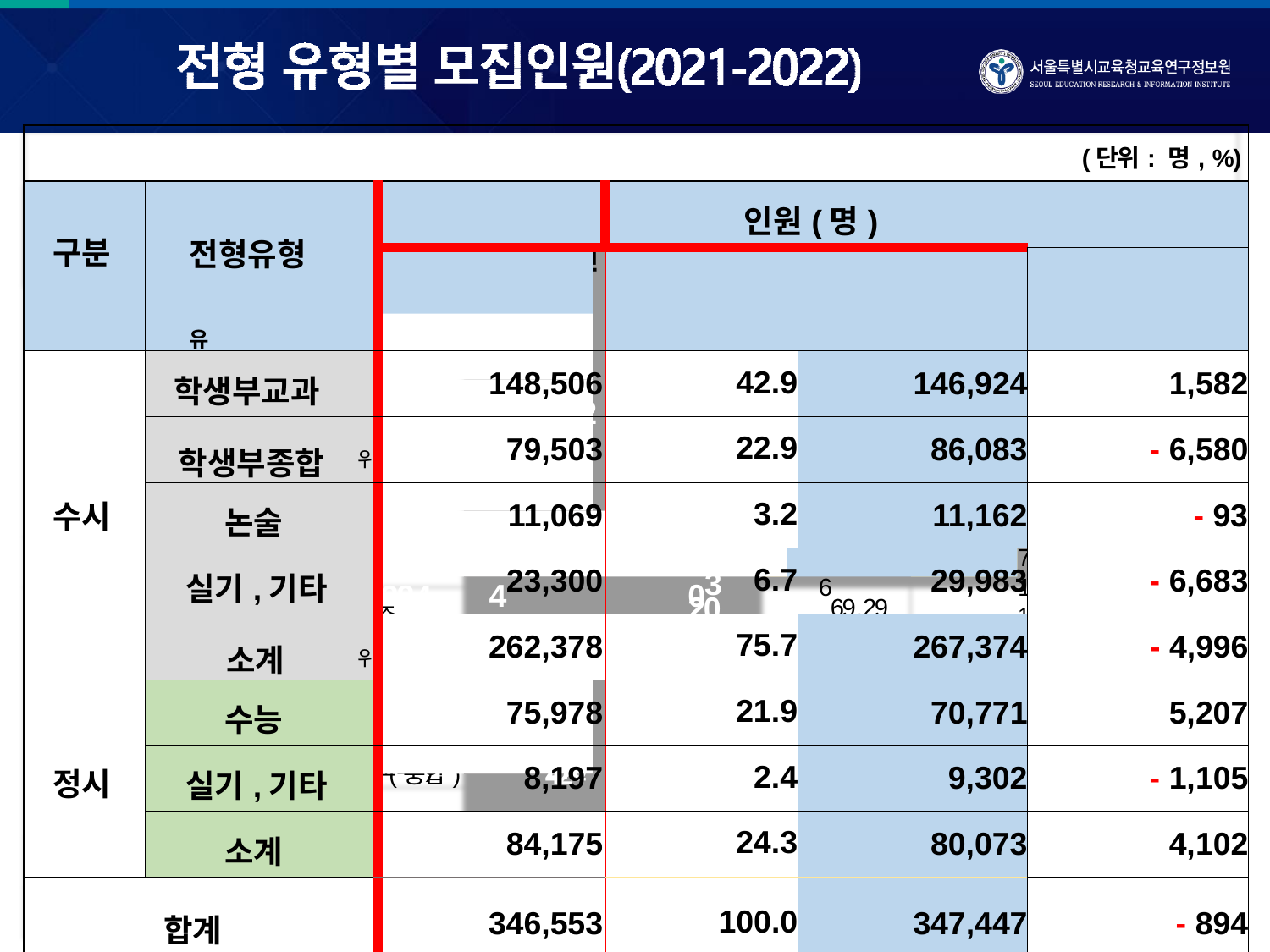

| (단위: 명, %) |  |  |  |  |  |
| --- | --- | --- | --- | --- | --- |
| 구분 | 전형유형 유 |  | 인원(명) |  |  |
|  |  |  |  |  |  |
| 수시 | 학생부교과 | 148,506 | 42.9 | 146,924 | 1,582 |
|  | 학생부종합 위 | 79,503 | 22.9 | 86,083 | - 6,580 |
|  | 논술 | 11,069 | 3.2 | 11,162 | - 93 |
|  | 실기,기타 | 23,300 | 6.7 | 29,983 | - 6,683 |
|  | 소계 위 | 262,378 | 75.7 | 267,374 | - 4,996 |
| 정시 | 수능 | 75,978 | 21.9 | 70,771 | 5,207 |
|  | 실기,기타 | 8,197 | 2.4 | 9,302 | - 1,105 |
|  | 소계 | 84,175 | 24.3 | 80,073 | 4,102 |
| 합계 |  | 346,553 | 100.0 | 347,447 | - 894 |
2021학년도(A)	2020학년도(B)	증감현황(C)
형	(C)=(A)-(B)
구
분	전형

학생부위
모집인
주(교과)	146,924
원	비율
42.3
모집인원	비율
147,345

42.4	-421

주(종합)	86,083
24.8
24.4	915
학생부위
85,168
주	11,162
3.2
수
시	논술
12,146
3.5	-984

적위주	18,821
외국민)	4,384
5.4
1.3
실기/실
기타(재
19,377
4,740
5.6	-556
1.4	-356

267,374
77.0
소계
268,776
77.3	-1,402
주	70,771
20.4
19.9	1,480
수능
69,291
적위주	8,356
(교과)	270
2.4
0.1
실기/실
시	학생부
8,968
281
2.6	-612
0.1	-11

정

주(종합)	424
0.1
학생부위
436
0.1	-12
외국민)	252
0.0
기타(재
114
0.0	138
80,073
347,447
23.0
100.0
소계
합계
79,090
347,866	1
22.7	963
00.0	-419